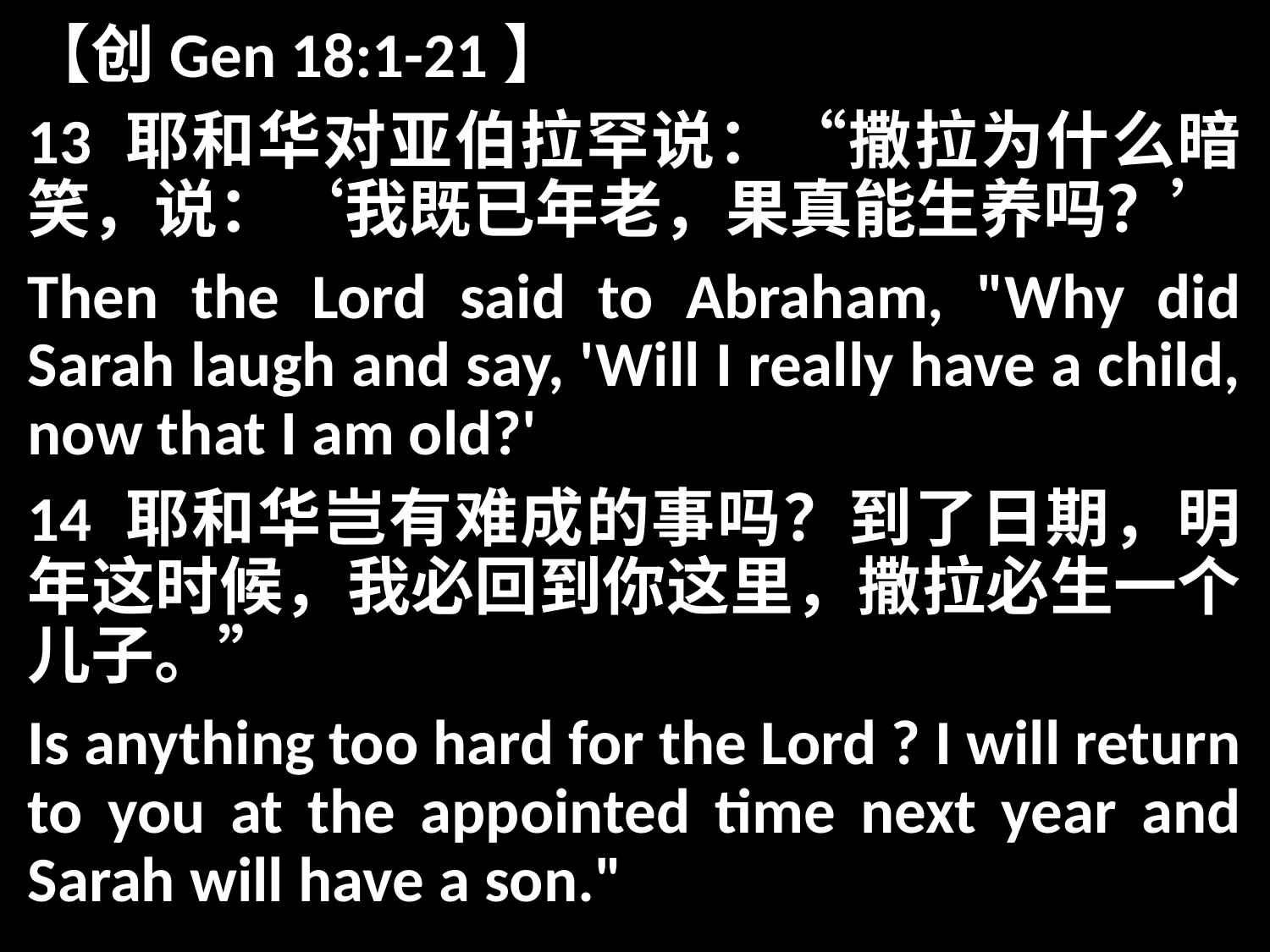

【创Gen 18:1-21】
13 耶和华对亚伯拉罕说：“撒拉为什么暗笑，说：‘我既已年老，果真能生养吗？’
Then the Lord said to Abraham, "Why did Sarah laugh and say, 'Will I really have a child, now that I am old?'
14 耶和华岂有难成的事吗？到了日期，明年这时候，我必回到你这里，撒拉必生一个儿子。”
Is anything too hard for the Lord ? I will return to you at the appointed time next year and Sarah will have a son."